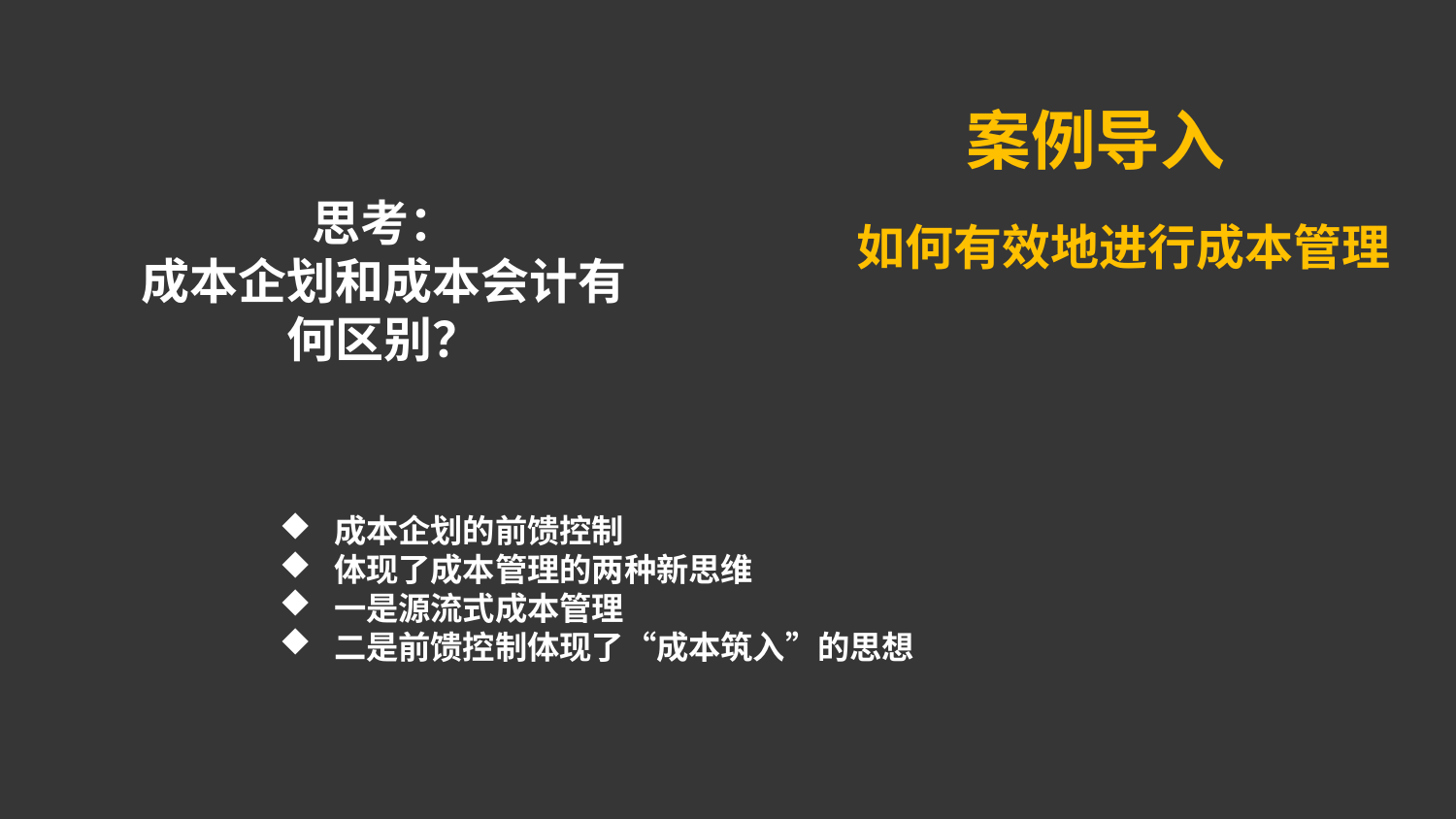

案例导入
思考：
成本企划和成本会计有何区别？
如何有效地进行成本管理
成本企划的前馈控制
体现了成本管理的两种新思维
一是源流式成本管理
二是前馈控制体现了“成本筑入”的思想